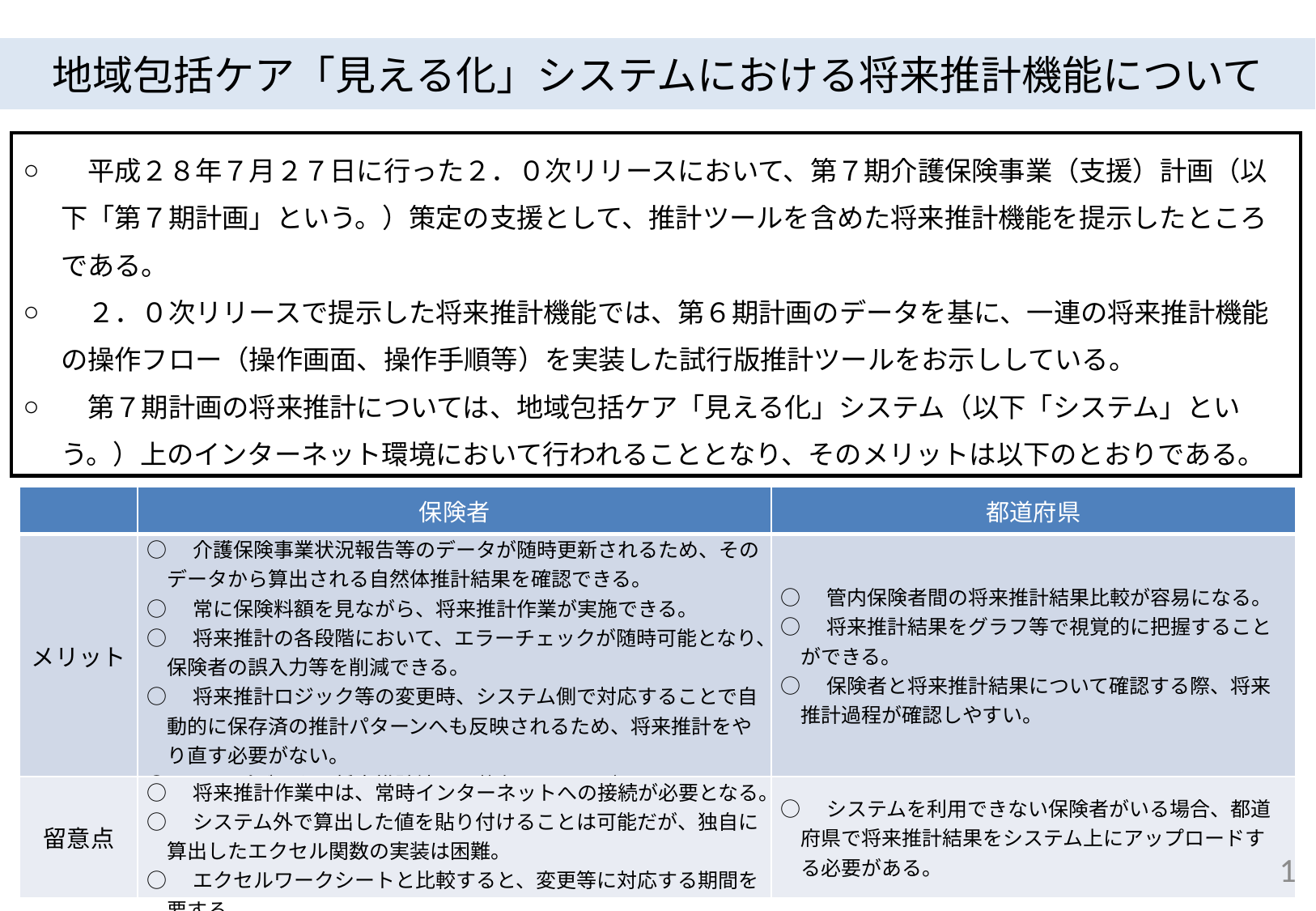

地域包括ケア「見える化」システムにおける将来推計機能について
　平成２８年７月２７日に行った２．０次リリースにおいて、第７期介護保険事業（支援）計画（以下「第７期計画」という。）策定の支援として、推計ツールを含めた将来推計機能を提示したところである。
　２．０次リリースで提示した将来推計機能では、第６期計画のデータを基に、一連の将来推計機能の操作フロー（操作画面、操作手順等）を実装した試行版推計ツールをお示ししている。
　第７期計画の将来推計については、地域包括ケア「見える化」システム（以下「システム」という。）上のインターネット環境において行われることとなり、そのメリットは以下のとおりである。
|  | 保険者 | 都道府県 |
| --- | --- | --- |
| メリット | ○　介護保険事業状況報告等のデータが随時更新されるため、その 　データから算出される自然体推計結果を確認できる。 ○　常に保険料額を見ながら、将来推計作業が実施できる。 ○　将来推計の各段階において、エラーチェックが随時可能となり、 　保険者の誤入力等を削減できる。　 ○　将来推計ロジック等の変更時、システム側で対応することで自 　動的に保存済の推計パターンへも反映されるため、将来推計をや 　り直す必要がない。 ○　ヘルプデスクで将来推計結果を共有することができるので、問 　い合わせ対応が容易となる。 | ○　管内保険者間の将来推計結果比較が容易になる。 ○　将来推計結果をグラフ等で視覚的に把握すること 　ができる。 ○　保険者と将来推計結果について確認する際、将来 　推計過程が確認しやすい。 |
| 留意点 | ○　将来推計作業中は、常時インターネットへの接続が必要となる。 ○　システム外で算出した値を貼り付けることは可能だが、独自に 　算出したエクセル関数の実装は困難。 ○　エクセルワークシートと比較すると、変更等に対応する期間を 　要する。 | ○　システムを利用できない保険者がいる場合、都道 　府県で将来推計結果をシステム上にアップロードす 　る必要がある。 |
1